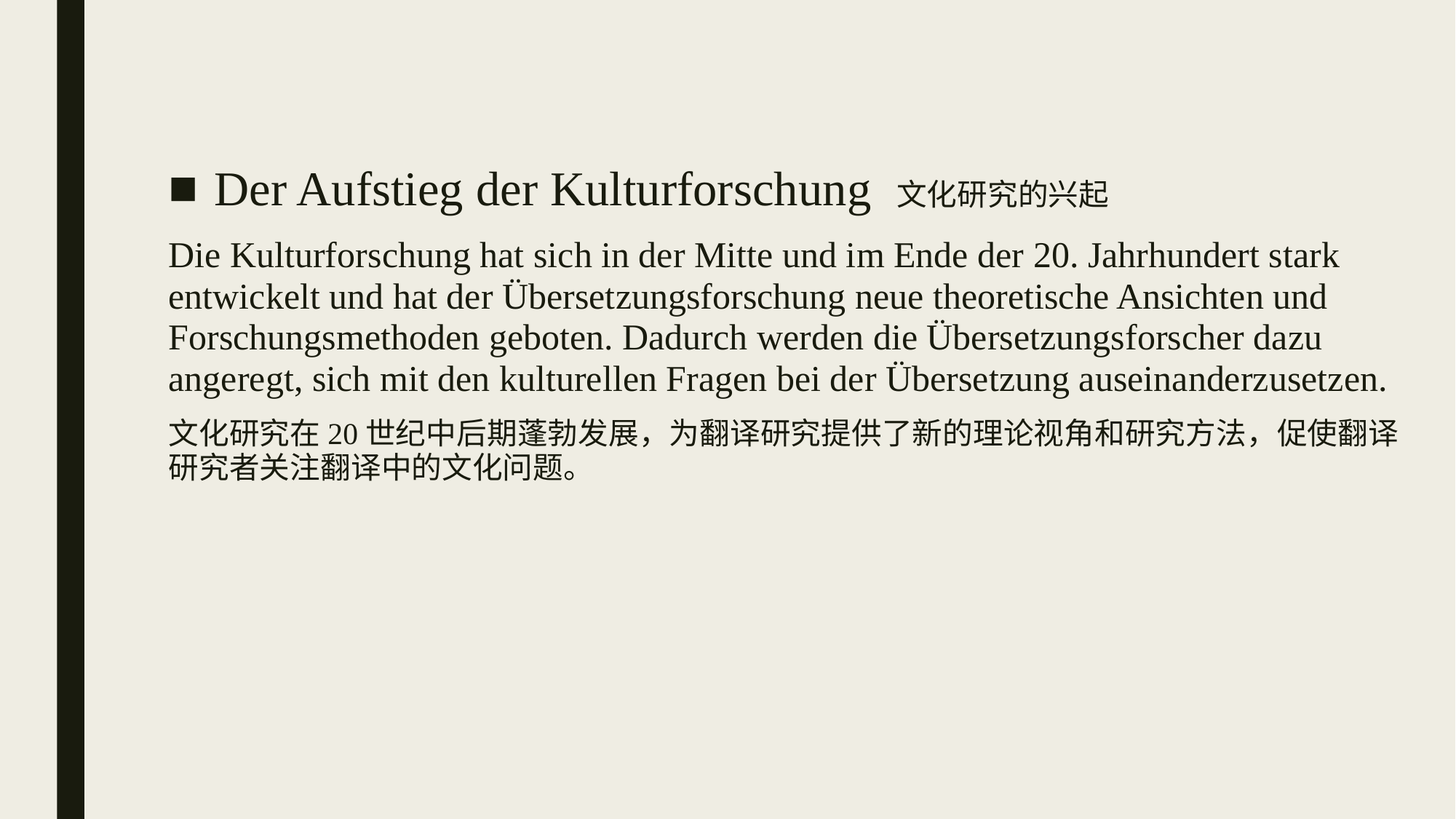

Der Aufstieg der Kulturforschung 文化研究的兴起
Die Kulturforschung hat sich in der Mitte und im Ende der 20. Jahrhundert stark entwickelt und hat der Übersetzungsforschung neue theoretische Ansichten und Forschungsmethoden geboten. Dadurch werden die Übersetzungsforscher dazu angeregt, sich mit den kulturellen Fragen bei der Übersetzung auseinanderzusetzen.
文化研究在20世纪中后期蓬勃发展，为翻译研究提供了新的理论视角和研究方法，促使翻译研究者关注翻译中的文化问题。